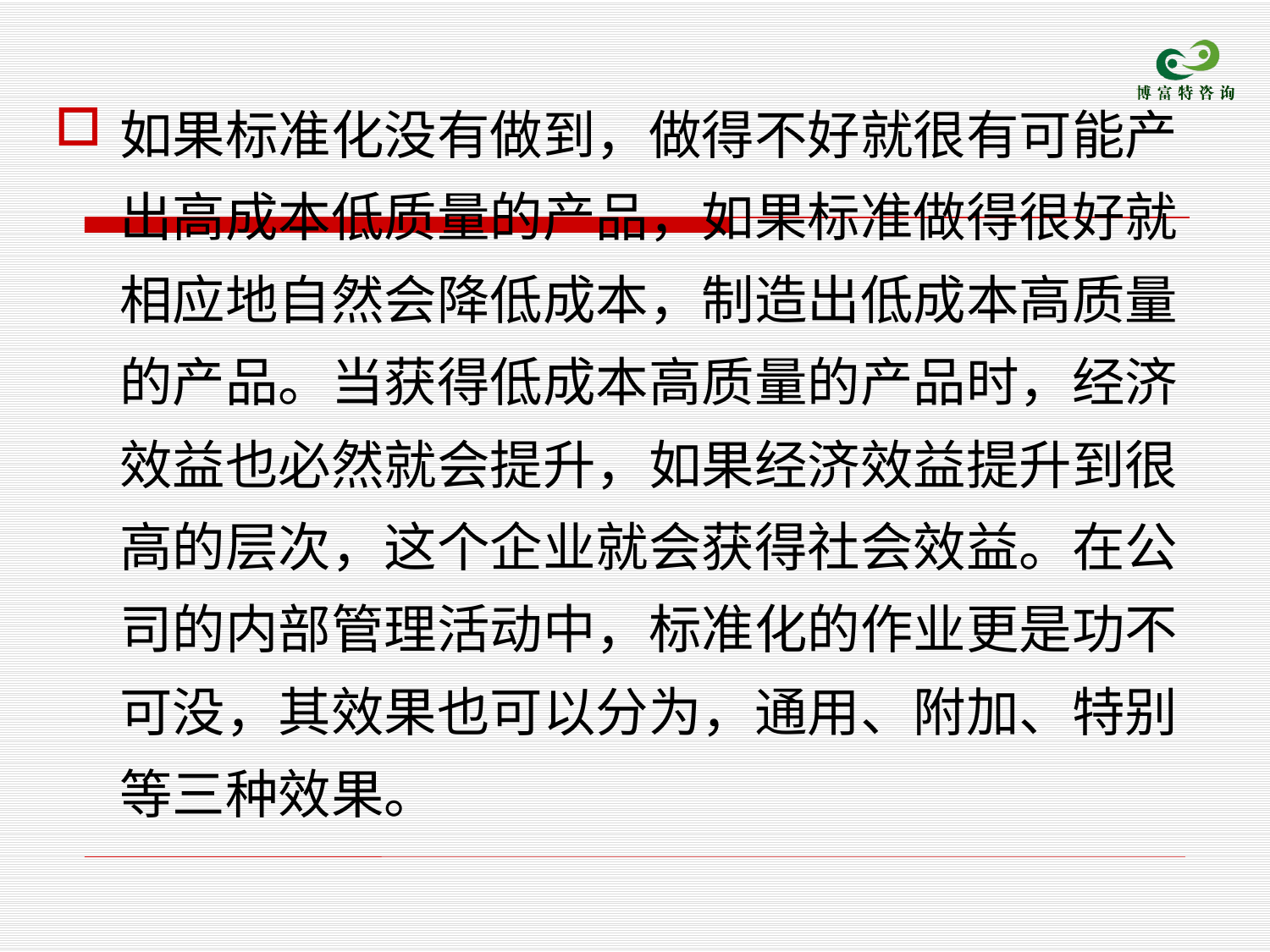

如果标准化没有做到，做得不好就很有可能产出高成本低质量的产品，如果标准做得很好就相应地自然会降低成本，制造出低成本高质量的产品。当获得低成本高质量的产品时，经济效益也必然就会提升，如果经济效益提升到很高的层次，这个企业就会获得社会效益。在公司的内部管理活动中，标准化的作业更是功不可没，其效果也可以分为，通用、附加、特别等三种效果。
608